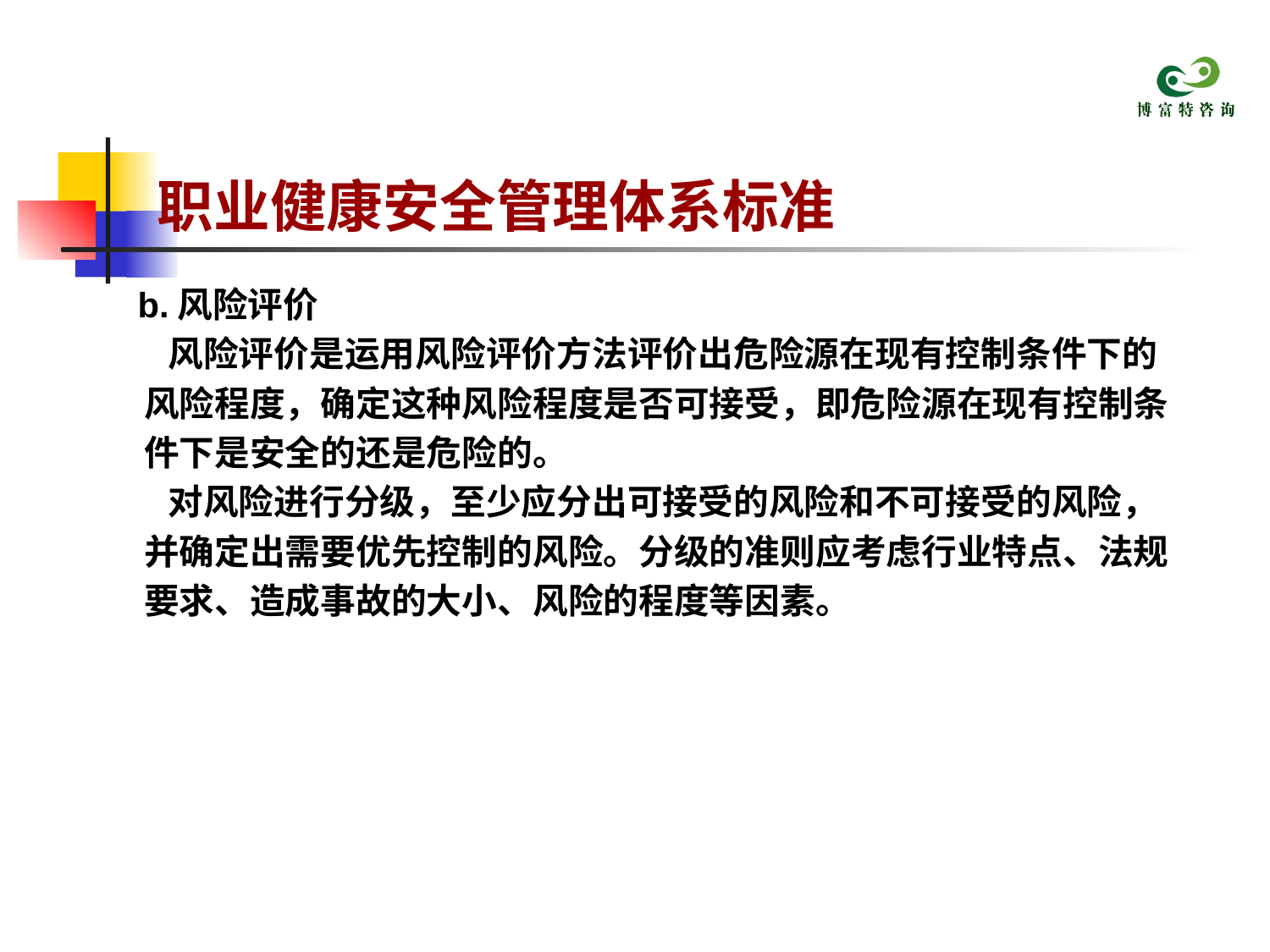

# 职业健康安全管理体系标准
 b.风险评价
    风险评价是运用风险评价方法评价出危险源在现有控制条件下的
 风险程度，确定这种风险程度是否可接受，即危险源在现有控制条
 件下是安全的还是危险的。
    对风险进行分级，至少应分出可接受的风险和不可接受的风险，
 并确定出需要优先控制的风险。分级的准则应考虑行业特点、法规
 要求、造成事故的大小、风险的程度等因素。

48